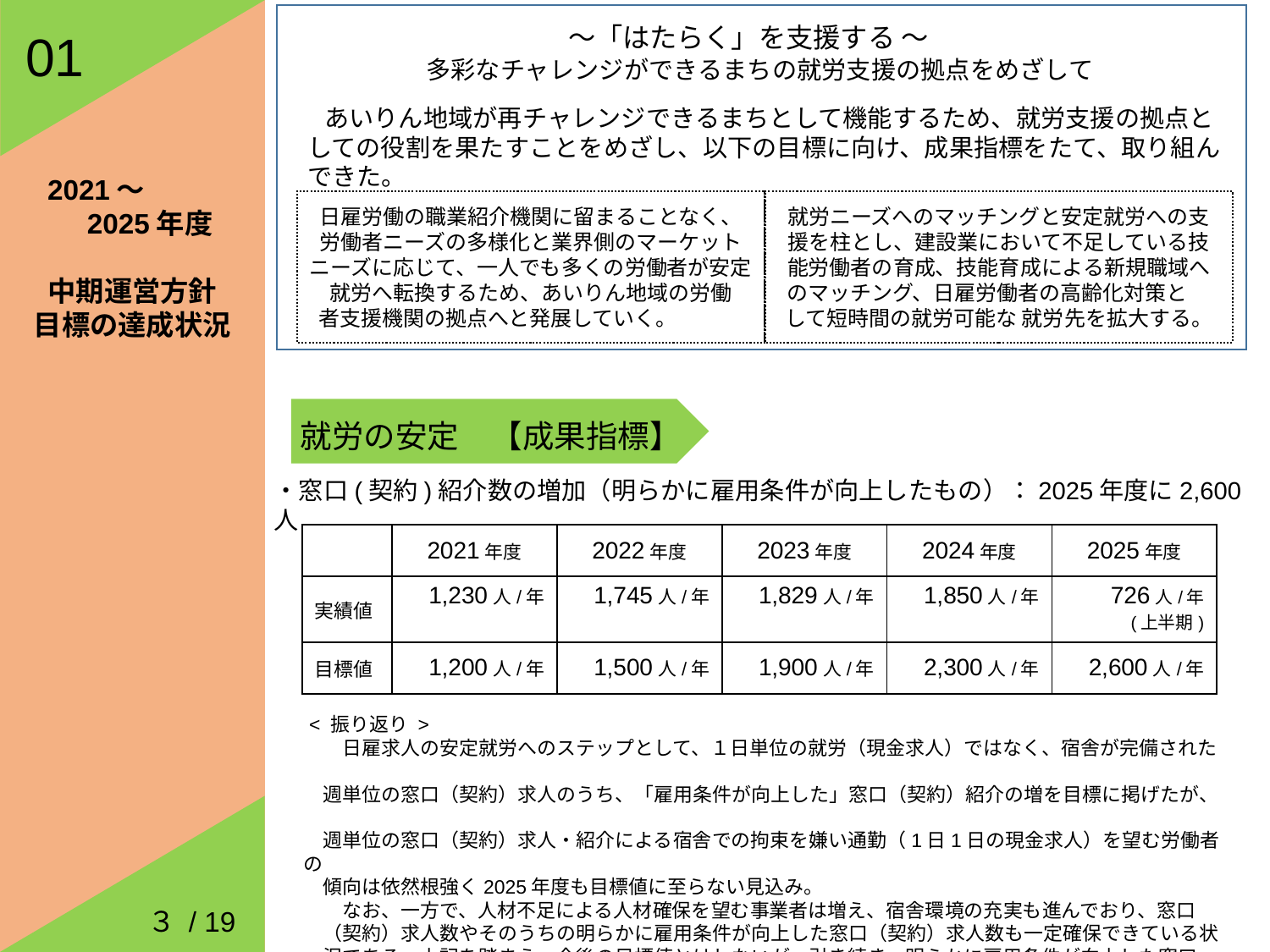

2021～
　2025年度

中期運営方針
目標の達成状況

～「はたらく」を支援する ～
01
多彩なチャレンジができるまちの就労支援の拠点をめざして
  あいりん地域が再チャレンジできるまちとして機能するため、就労支援の拠点としての役割を果たすことをめざし、以下の目標に向け、成果指標をたて、取り組んできた。
日雇労働の職業紹介機関に留まることなく、労働者ニーズの多様化と業界側のマーケットニーズに応じて、一人でも多くの労働者が安定就労へ転換するため、あいりん地域の労働
 者支援機関の拠点へと発展していく。
就労ニーズへのマッチングと安定就労への支援を柱とし、建設業において不足している技能労働者の育成、技能育成による新規職域へ
 のマッチング、日雇労働者の高齢化対策と
して短時間の就労可能な 就労先を拡大する。

就労の安定　【成果指標】
・窓口(契約)紹介数の増加（明らかに雇用条件が向上したもの）：2025年度に2,600人
|  | 2021年度 | 2022年度 | 2023年度 | 2024年度 | 2025年度 |
| --- | --- | --- | --- | --- | --- |
| 実績値 | 1,230人/年 | 1,745人/年 | 1,829人/年 | 1,850人/年 | 726人/年 (上半期) |
| 目標値 | 1,200人/年 | 1,500人/年 | 1,900人/年 | 2,300人/年 | 2,600人/年 |
 < 振り返り >
　　日雇求人の安定就労へのステップとして、１日単位の就労（現金求人）ではなく、宿舎が完備された
　週単位の窓口（契約）求人のうち、「雇用条件が向上した」窓口（契約）紹介の増を目標に掲げたが、
　週単位の窓口（契約）求人・紹介による宿舎での拘束を嫌い通勤（1日1日の現金求人）を望む労働者の
　傾向は依然根強く2025年度も目標値に至らない見込み。
　　なお、一方で、人材不足による人材確保を望む事業者は増え、宿舎環境の充実も進んでおり、窓口
　（契約）求人数やそのうちの明らかに雇用条件が向上した窓口（契約）求人数も一定確保できている状
　況である。上記を踏まえ、今後の目標値とはしないが、引き続き、明らかに雇用条件が向上した窓口(契
　約)求人を求職者にアピールし紹介数の増加を図っていく。

３ / 19